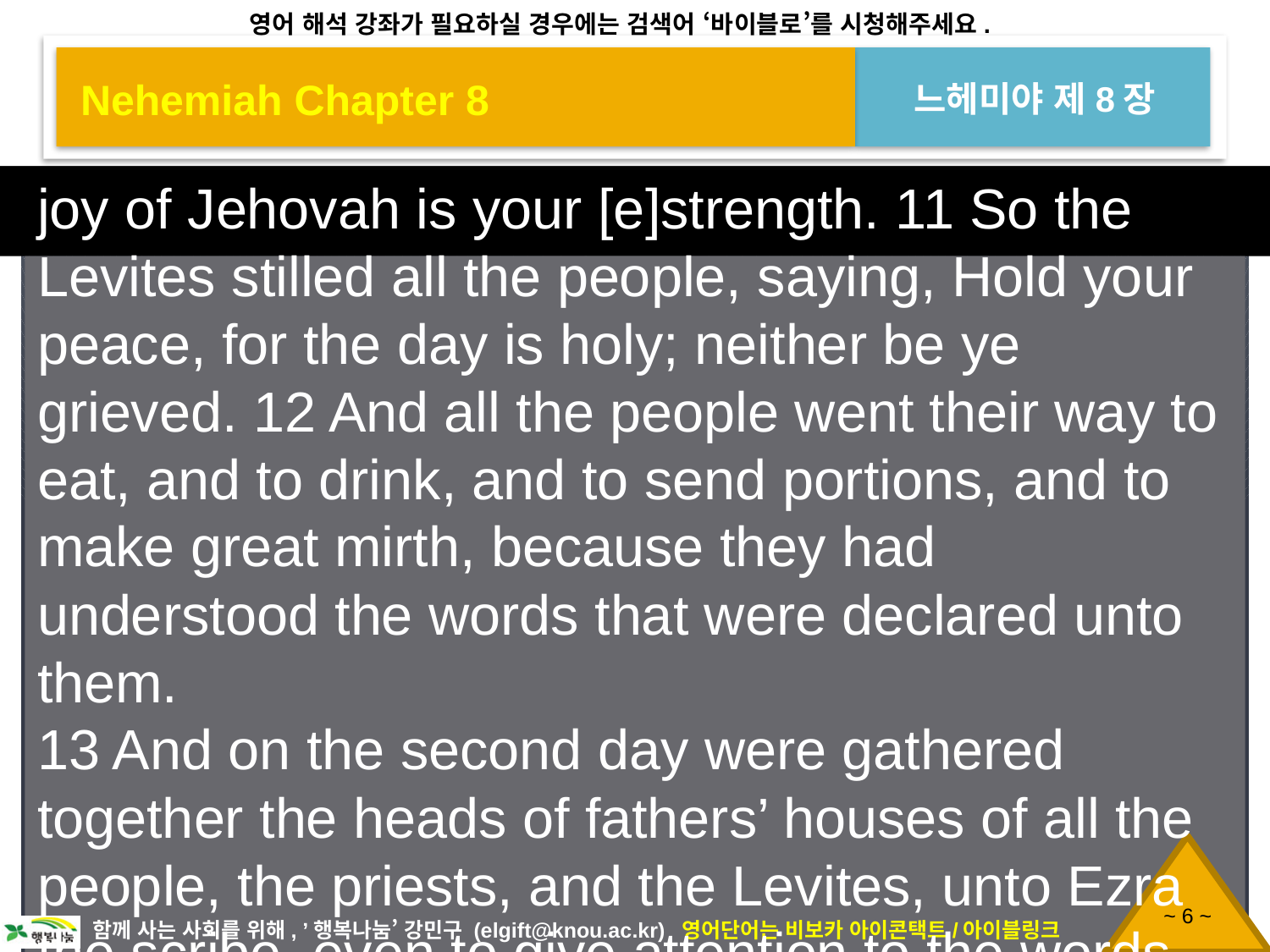

Nehemiah Chapter 8
느헤미야 제8장
joy of Jehovah is your [e]strength. 11 So the Levites stilled all the people, saying, Hold your peace, for the day is holy; neither be ye grieved. 12 And all the people went their way to eat, and to drink, and to send portions, and to make great mirth, because they had understood the words that were declared unto them.
13 And on the second day were gathered together the heads of fathers’ houses of all the people, the priests, and the Levites, unto Ezra the scribe, even to give attention to the words of the law. 14 And